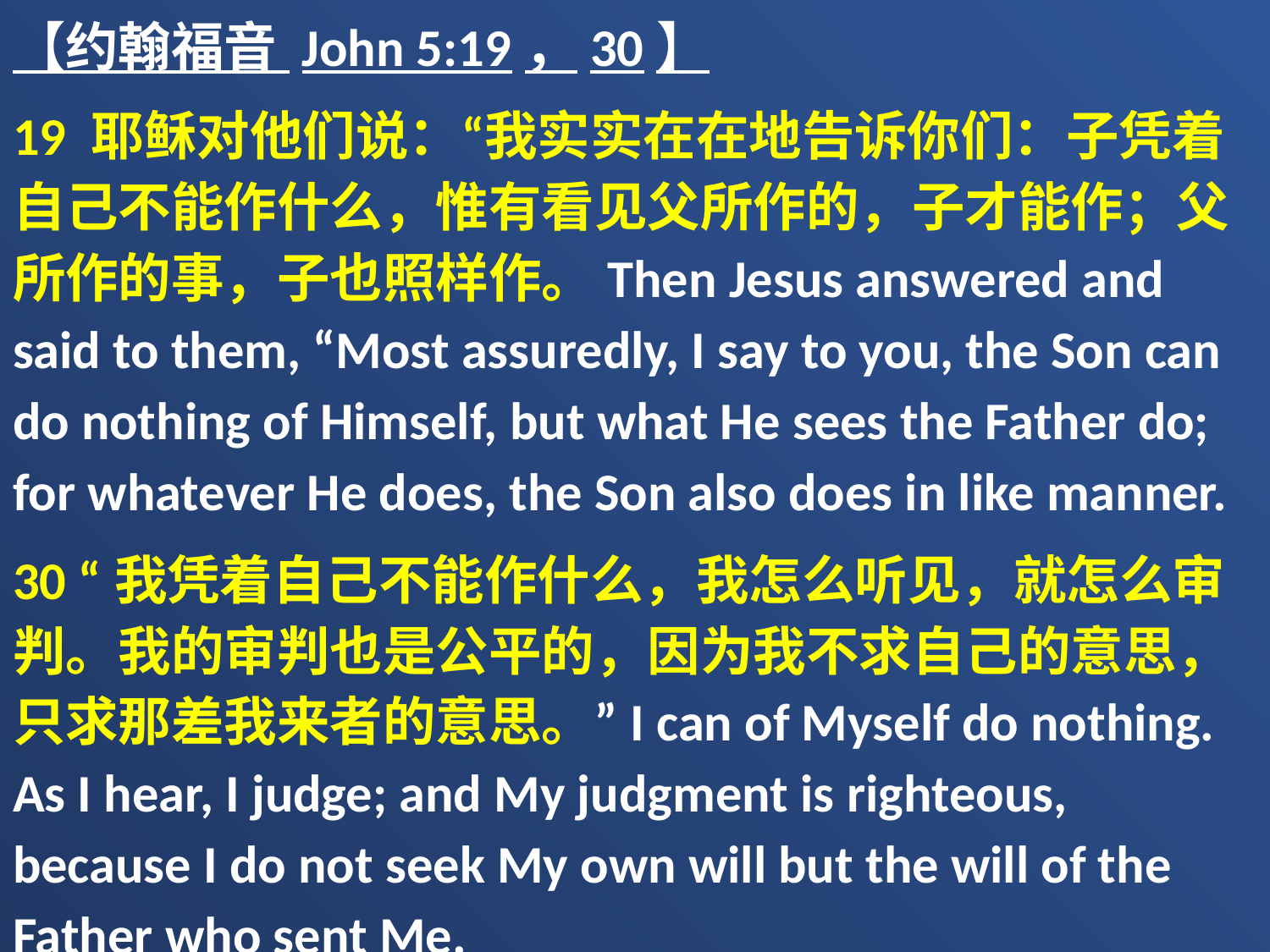

【约翰福音 John 5:19，30】
19 耶稣对他们说：“我实实在在地告诉你们：子凭着自己不能作什么，惟有看见父所作的，子才能作；父所作的事，子也照样作。Then Jesus answered and said to them, “Most assuredly, I say to you, the Son can do nothing of Himself, but what He sees the Father do; for whatever He does, the Son also does in like manner.
30 “我凭着自己不能作什么，我怎么听见，就怎么审判。我的审判也是公平的，因为我不求自己的意思，只求那差我来者的意思。”I can of Myself do nothing. As I hear, I judge; and My judgment is righteous, because I do not seek My own will but the will of the Father who sent Me.